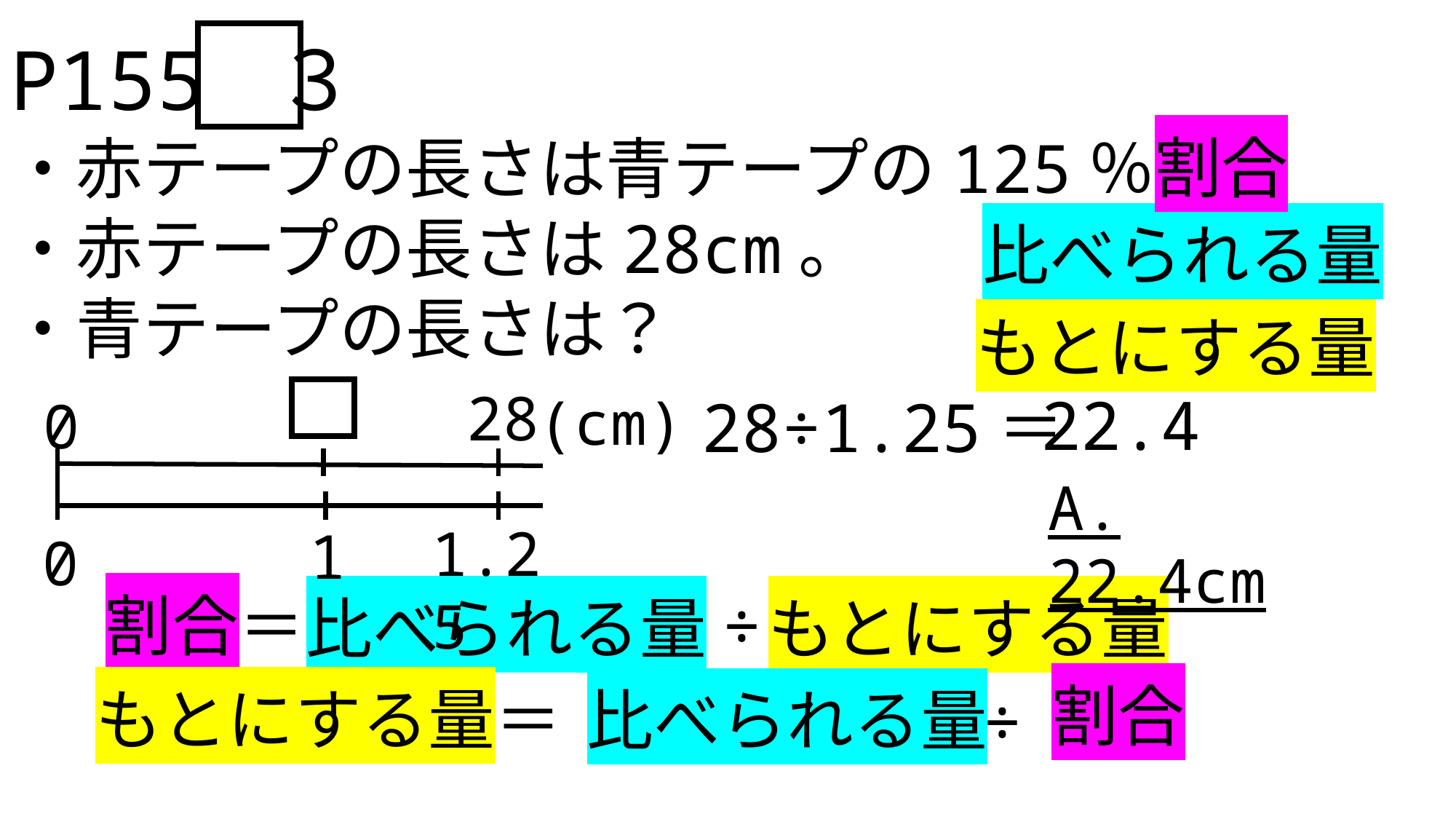

P155 ３
・赤テープの長さは青テープの125％。
・赤テープの長さは28cm。
・青テープの長さは？

割合
比べられる量
もとにする量
28
22.4

(cm)
28÷1.25＝
0
A. 22.4cm
1.25
1
0
割合＝　　　　　　÷
比べられる量
もとにする量
割合
もとにする量＝
比べられる量
÷